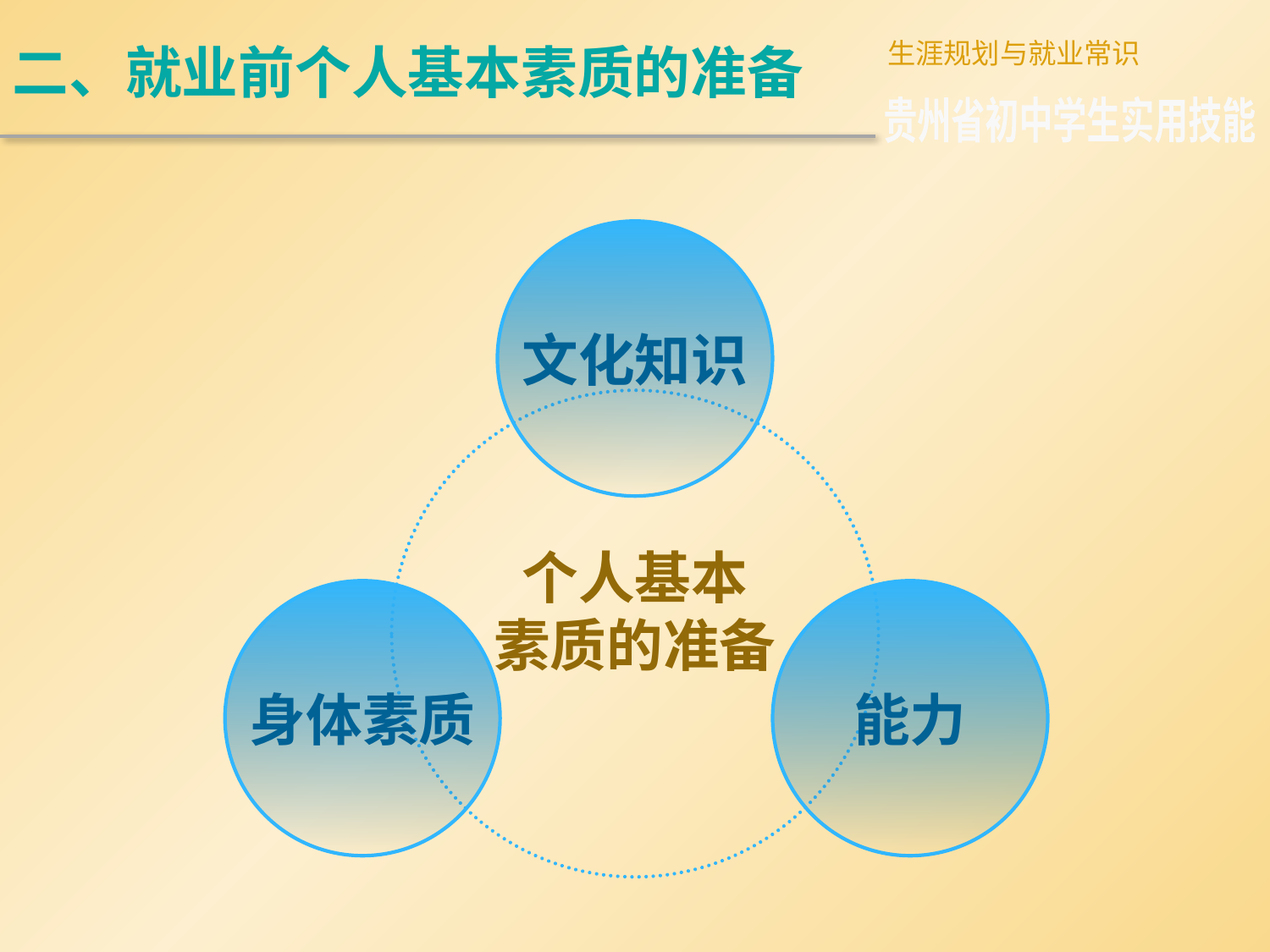

二、就业前个人基本素质的准备
生涯规划与就业常识
贵州省初中学生实用技能
文化知识

个人基本
素质的准备
身体素质
能力